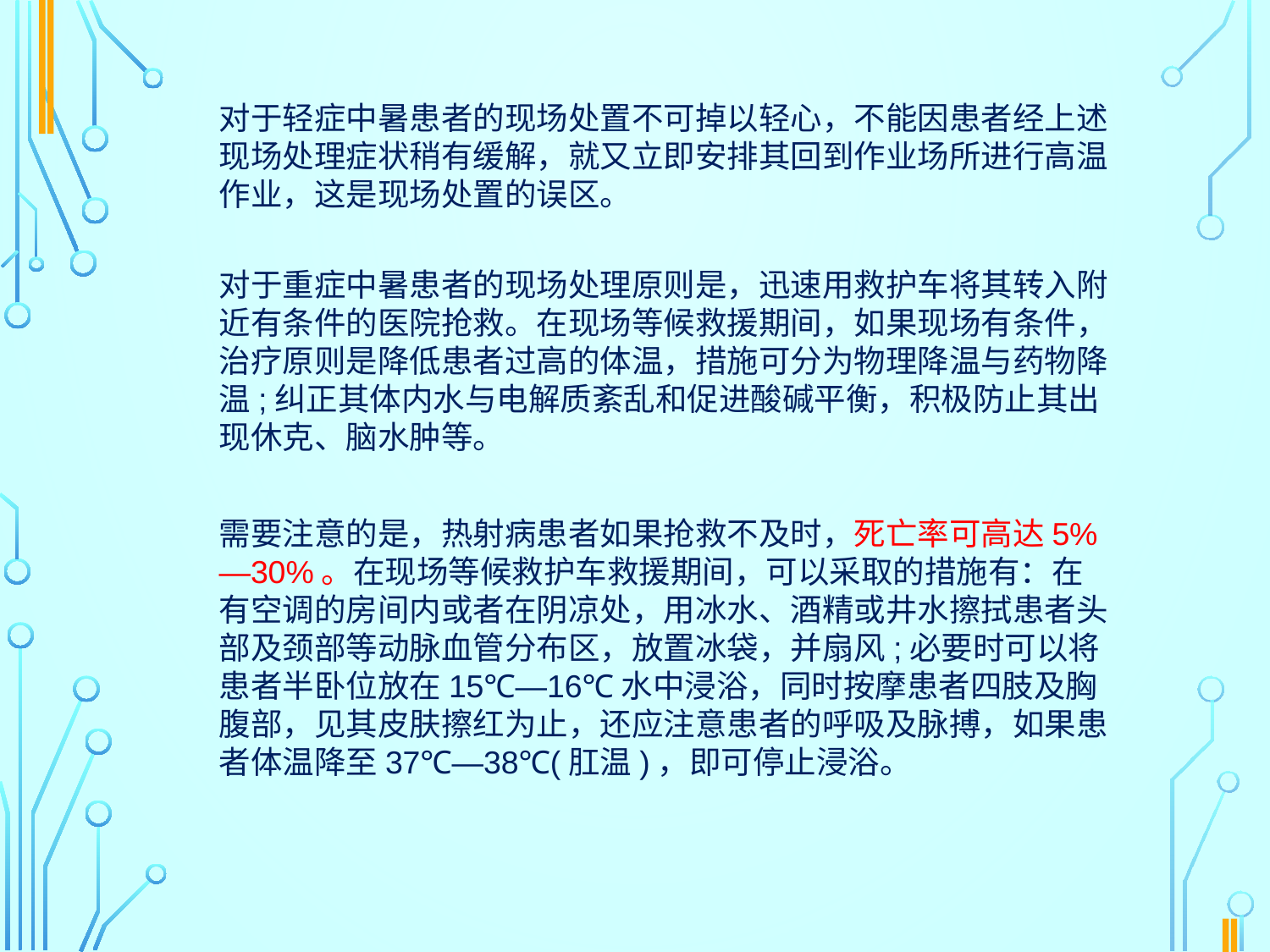

对于轻症中暑患者的现场处置不可掉以轻心，不能因患者经上述现场处理症状稍有缓解，就又立即安排其回到作业场所进行高温作业，这是现场处置的误区。
对于重症中暑患者的现场处理原则是，迅速用救护车将其转入附近有条件的医院抢救。在现场等候救援期间，如果现场有条件，治疗原则是降低患者过高的体温，措施可分为物理降温与药物降温;纠正其体内水与电解质紊乱和促进酸碱平衡，积极防止其出现休克、脑水肿等。
需要注意的是，热射病患者如果抢救不及时，死亡率可高达5%—30%。在现场等候救护车救援期间，可以采取的措施有：在有空调的房间内或者在阴凉处，用冰水、酒精或井水擦拭患者头部及颈部等动脉血管分布区，放置冰袋，并扇风;必要时可以将患者半卧位放在15℃—16℃水中浸浴，同时按摩患者四肢及胸腹部，见其皮肤擦红为止，还应注意患者的呼吸及脉搏，如果患者体温降至37℃—38℃(肛温)，即可停止浸浴。